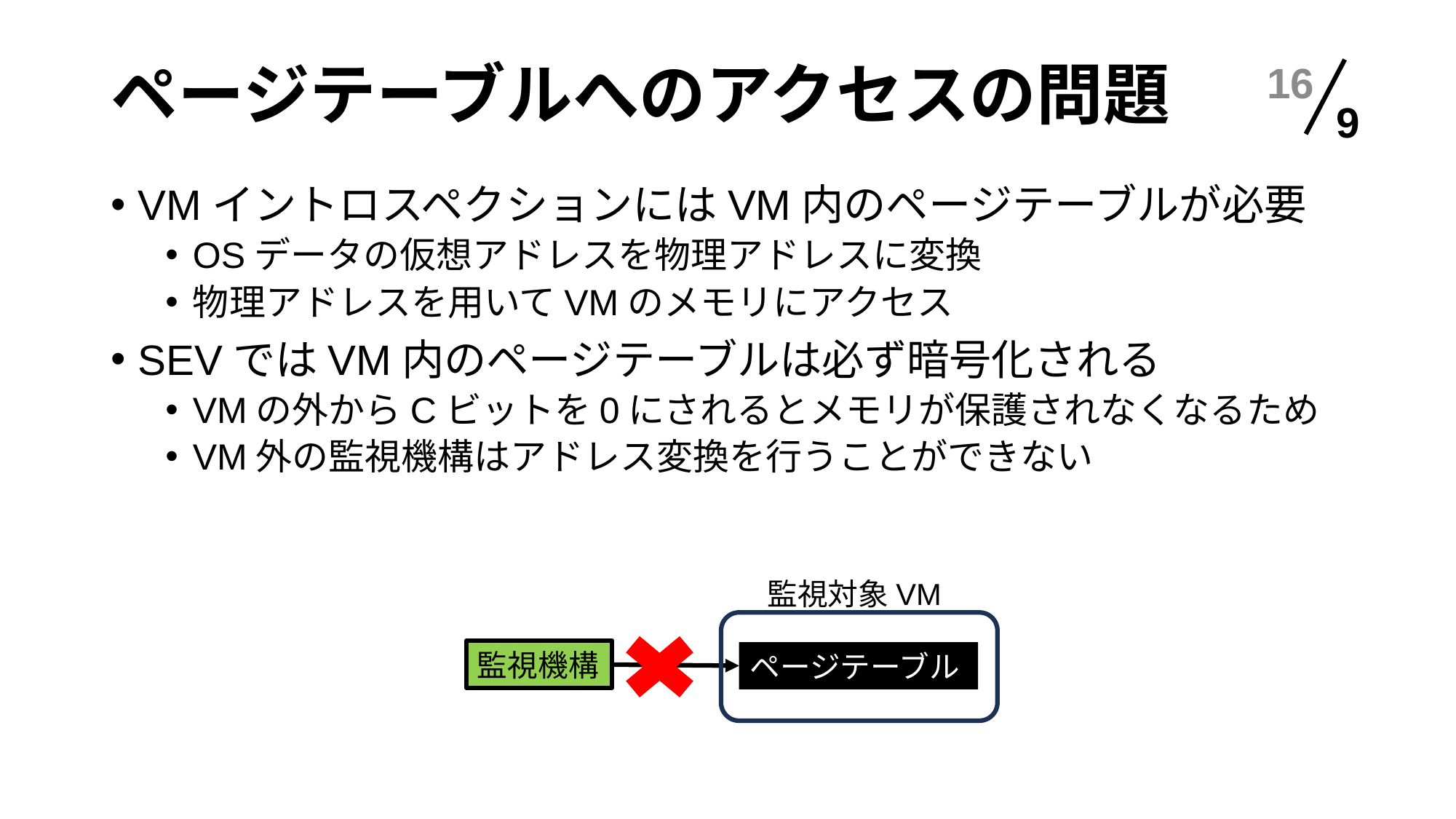

# ページテーブルへのアクセスの問題
16
VMイントロスペクションにはVM内のページテーブルが必要
OSデータの仮想アドレスを物理アドレスに変換
物理アドレスを用いてVMのメモリにアクセス
SEVではVM内のページテーブルは必ず暗号化される
VMの外からCビットを0にされるとメモリが保護されなくなるため
VM外の監視機構はアドレス変換を行うことができない
監視対象VM

監視機構
ページテーブル